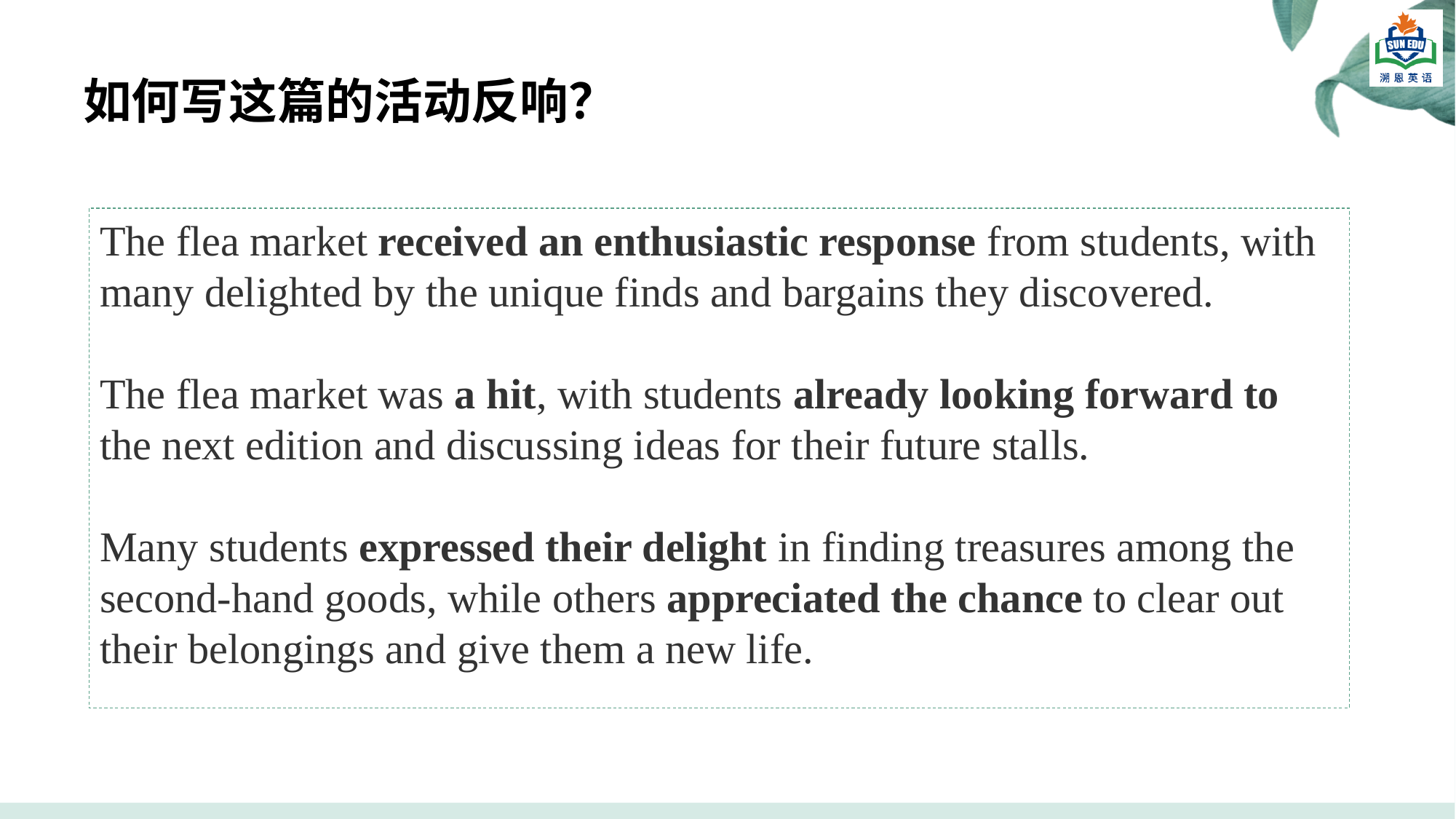

# 如何写这篇的活动反响？
The flea market received an enthusiastic response from students, with many delighted by the unique finds and bargains they discovered.

The flea market was a hit, with students already looking forward to the next edition and discussing ideas for their future stalls.

Many students expressed their delight in finding treasures among the second-hand goods, while others appreciated the chance to clear out their belongings and give them a new life.